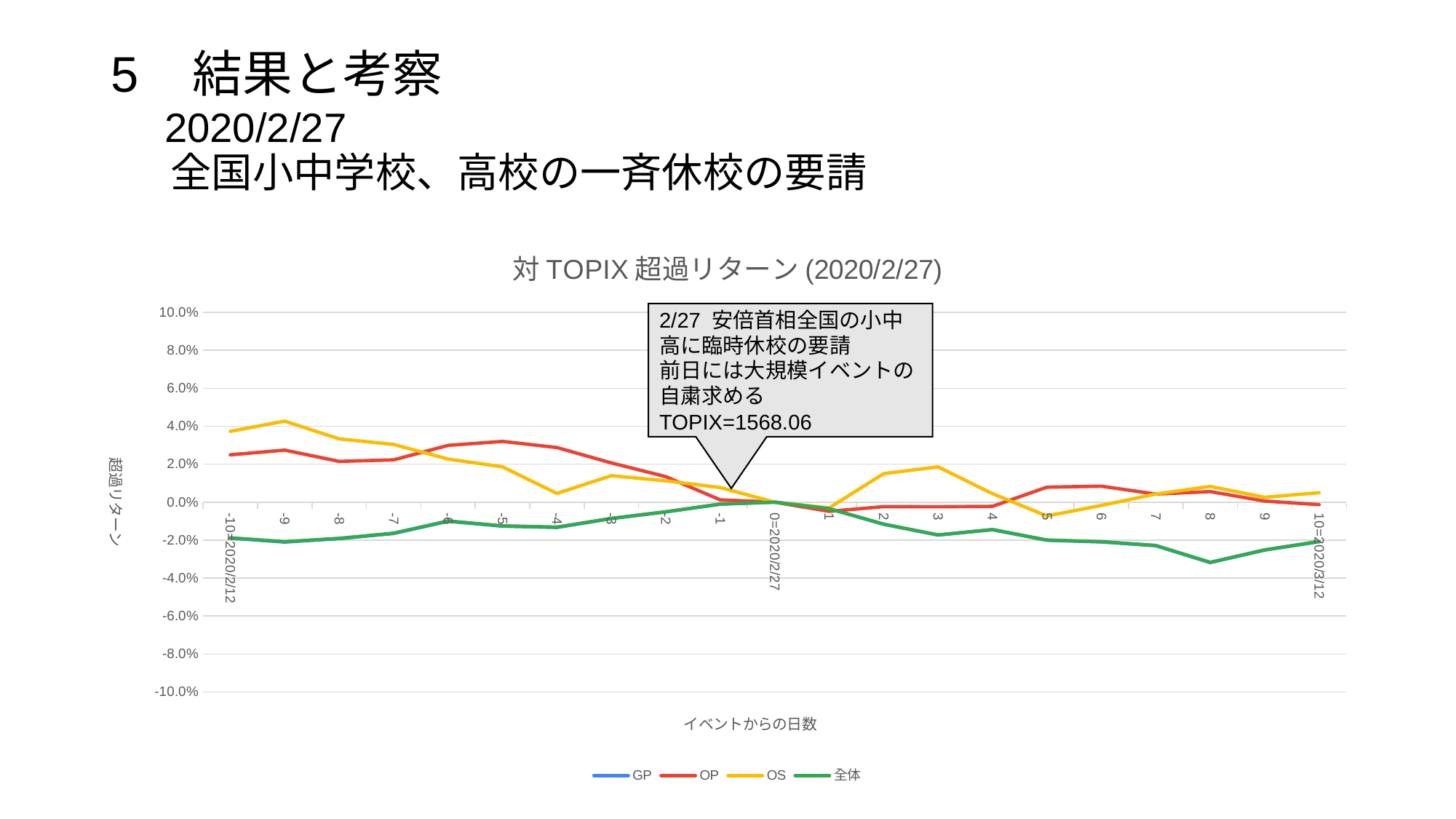

# 5	結果と考察 　2020/2/27 　全国小中学校、高校の一斉休校の要請

### Chart: 対TOPIX超過リターン(2020/2/27)

| Category | GP | OP | OS | 全体 |
|---|---|---|---|---|
| 10=2020/3/12 | -0.02083879803193131 | -0.0013064139404900255 | 0.004987576760553419 | -0.0207620812934714 |
| 9 | -0.02527088576140947 | 0.0005723990315442407 | 0.0025539236266890336 | -0.025168890541990438 |
| 8 | -0.031861531359328635 | 0.005539461239680549 | 0.00829109172464447 | -0.031712275079132116 |
| 7 | -0.02295398268172133 | 0.004266096912561579 | 0.004265563408315673 | -0.02284578308247673 |
| 6 | -0.02096230192978235 | 0.008391585105588732 | -0.001728372076164414 | -0.020846073236987644 |
| 5 | -0.020084941829029486 | 0.007874350749101335 | -0.007324014043671279 | -0.019975429815308754 |
| 4 | -0.014512939635441417 | -0.0022188068119551804 | 0.004486875706209252 | -0.014462712021455354 |
| 3 | -0.01734606731003966 | -0.002439041874974575 | 0.018597922921194485 | -0.017283045799605247 |
| 2 | -0.011633993637549554 | -0.002385973784855836 | 0.014983569777053698 | -0.011594239107836277 |
| 1 | -0.0034536254230442195 | -0.004871866522789432 | -0.0030475538864715573 | -0.0034596801614458286 |
| 0=2020/2/27 | 0.0 | 0.0 | 0.0 | 0.0 |
| -1 | -0.0010459848619376877 | 0.0011982765455830005 | 0.007681203083828057 | -0.0010358042660972983 |
| -2 | -0.005171753679717832 | 0.01343045179184233 | 0.011202907381645331 | -0.0050966093930602495 |
| -3 | -0.008674537316653047 | 0.020647919500266204 | 0.013952612840317374 | -0.008557549780042688 |
| -4 | -0.013337657181217655 | 0.02876252643255374 | 0.004582208650901989 | -0.013172309544718944 |
| -5 | -0.012674920495921692 | 0.03200295088102412 | 0.018623855524473085 | -0.012497699914597274 |
| -6 | -0.010105769211909893 | 0.02990338292692183 | 0.0226858990312866 | -0.00994589623492257 |
| -7 | -0.01653731975139476 | 0.02227359713176047 | 0.030382713215584778 | -0.01637939530614673 |
| -8 | -0.019261527239476467 | 0.021478387977902066 | 0.03334413769665805 | -0.019095477781730152 |
| -9 | -0.021030630113978488 | 0.02739625546622973 | 0.042680131871671856 | -0.02083342965577961 |
| -10=2020/2/12 | -0.019007014943412393 | 0.02492827485078812 | 0.03729128716950565 | -0.018828546936721244 |
2/27 安倍首相全国の小中高に臨時休校の要請
前日には大規模イベントの自粛求める
TOPIX=1568.06